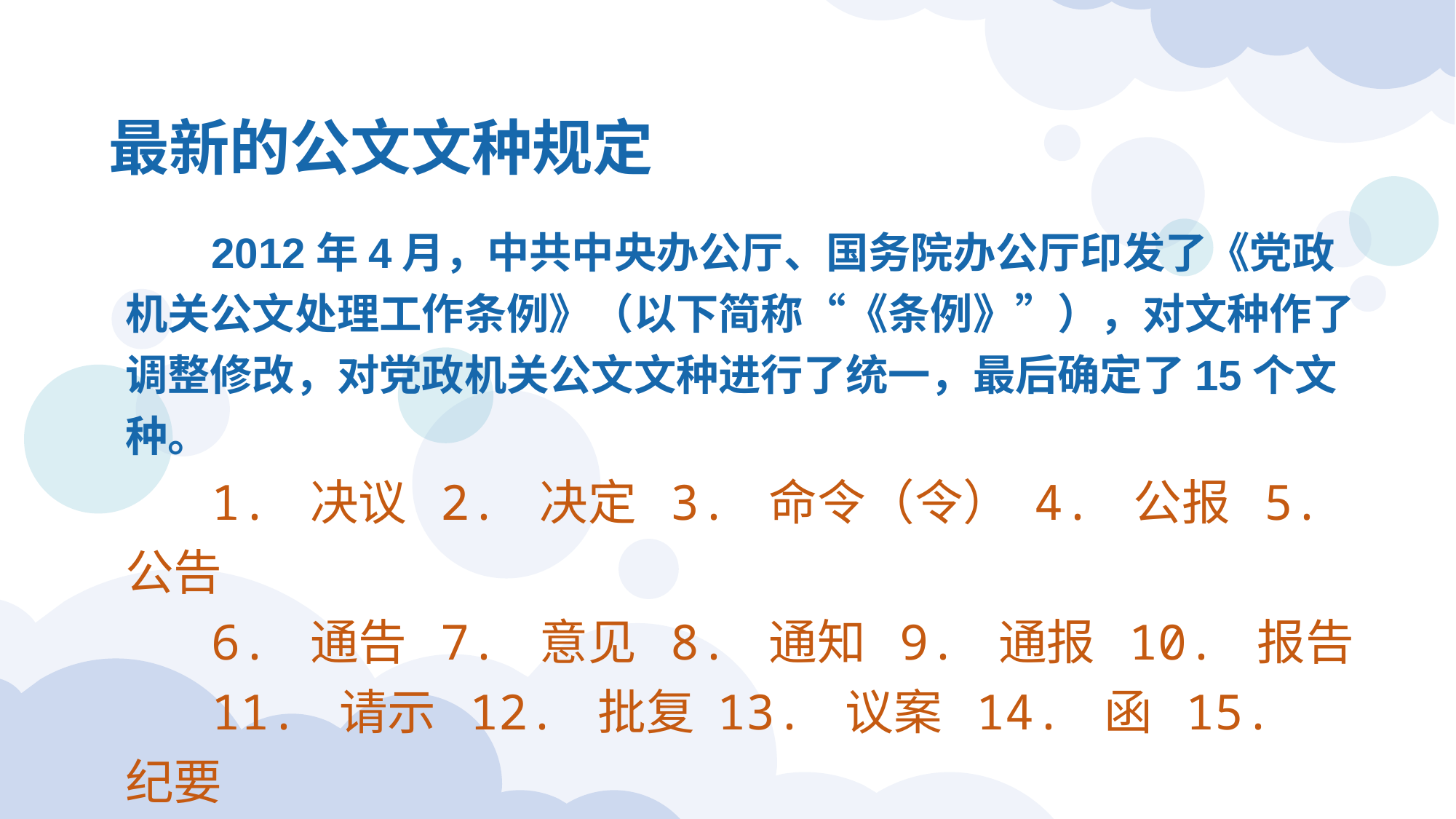

最新的公文文种规定
2012年4月，中共中央办公厅、国务院办公厅印发了《党政机关公文处理工作条例》（以下简称“《条例》”），对文种作了调整修改，对党政机关公文文种进行了统一，最后确定了15个文种。
1. 决议  2. 决定  3. 命令（令） 4. 公报  5. 公告
6. 通告  7. 意见  8. 通知  9. 通报  10. 报告
11. 请示  12. 批复 13. 议案  14. 函  15. 纪要